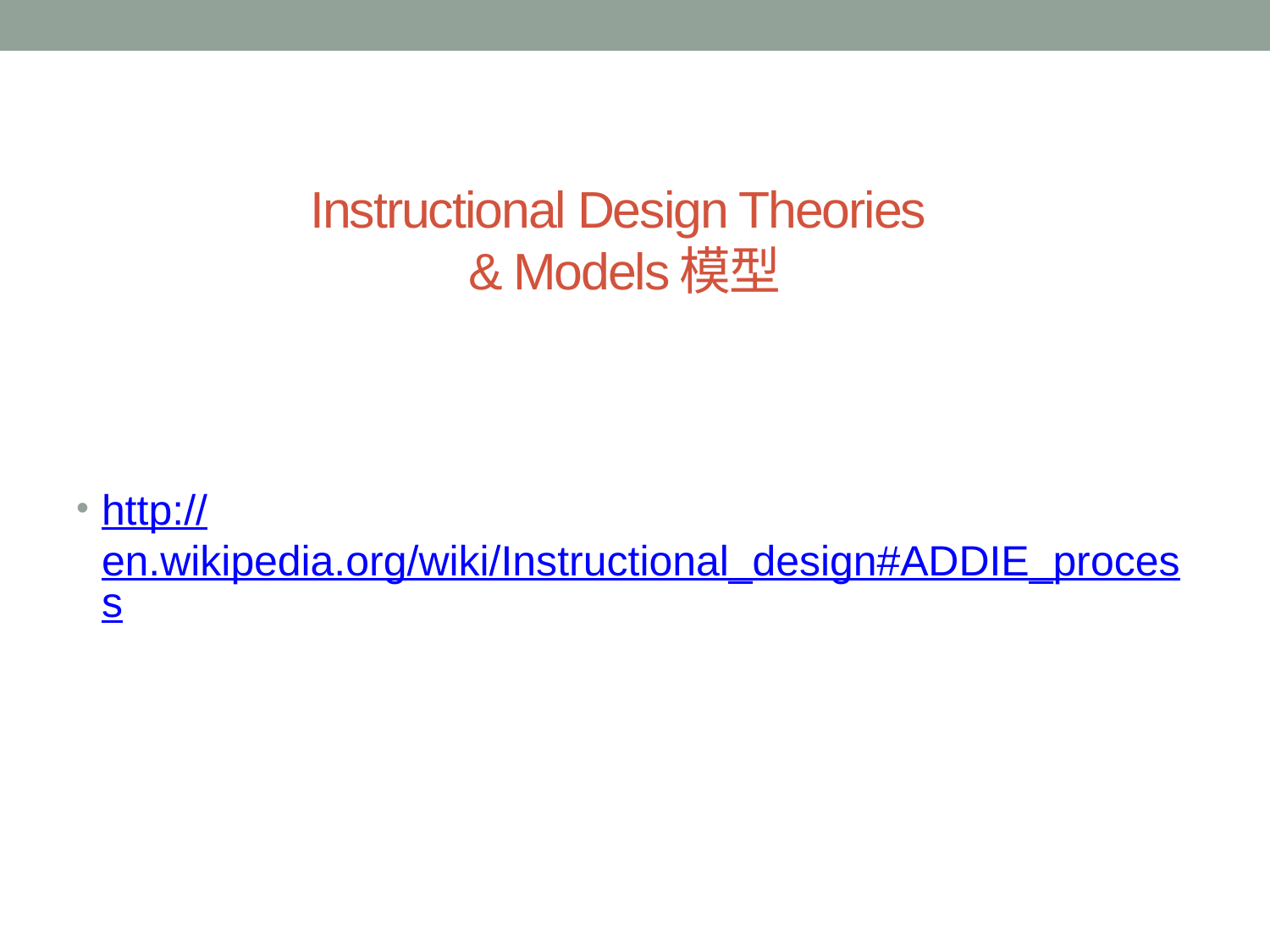

# Instructional Design Theories & Models模型
http://en.wikipedia.org/wiki/Instructional_design#ADDIE_process